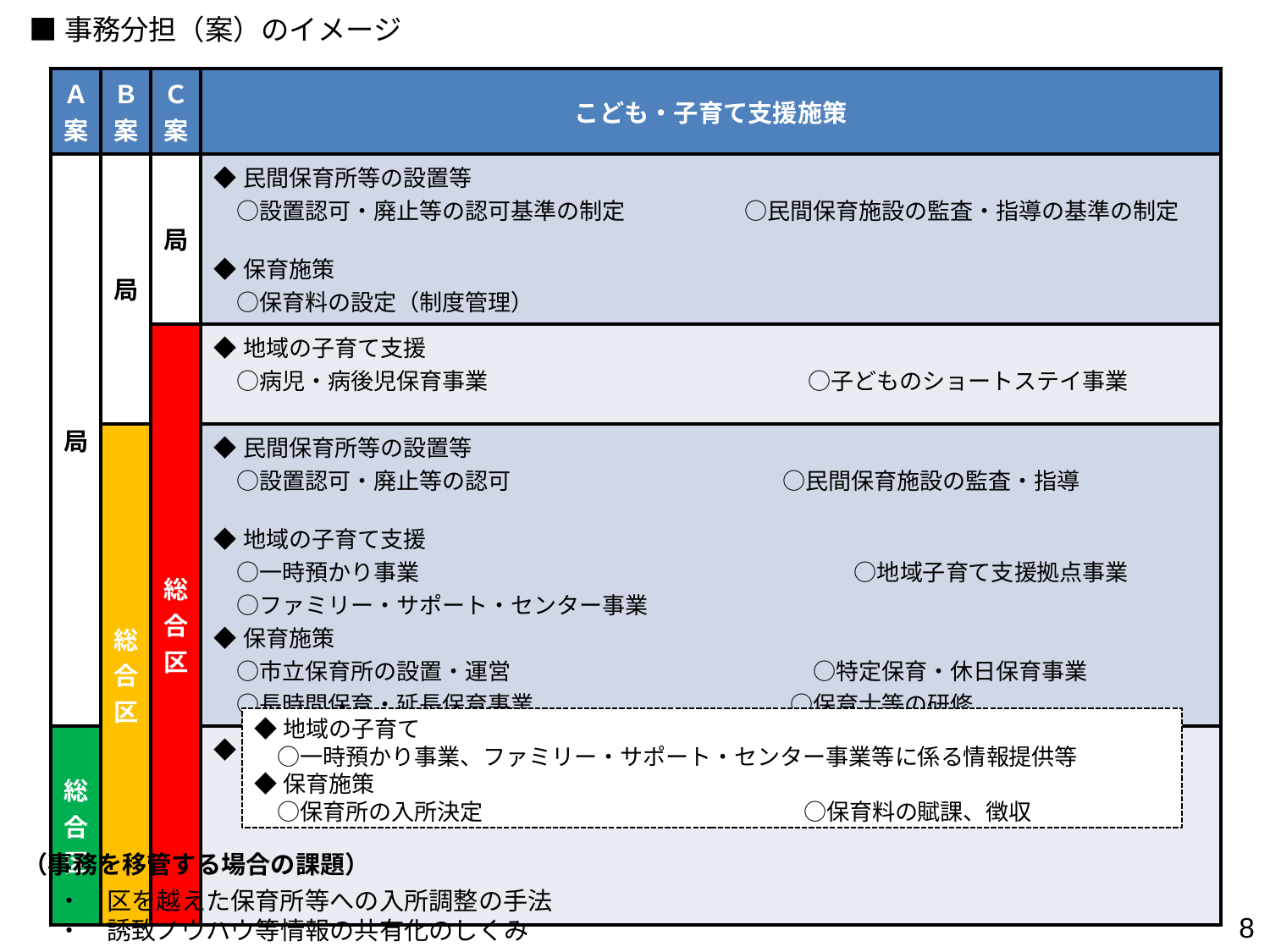

■事務分担（案）のイメージ
| Ａ案 | Ｂ案 | Ｃ案 | こども・子育て支援施策 |
| --- | --- | --- | --- |
| 局 | 局 | 局 | ◆民間保育所等の設置等 　○設置認可・廃止等の認可基準の制定　 　　　　○民間保育施設の監査・指導の基準の制定 ◆保育施策 　○保育料の設定（制度管理） |
|  |  | 総合区 | ◆地域の子育て支援 　○病児・病後児保育事業　　　　　　　　　　　　　　○子どものショートステイ事業 |
|  | 総合区 |  | ◆民間保育所等の設置等 　○設置認可・廃止等の認可 　　　 　　　　　　 　　○民間保育施設の監査・指導 ◆地域の子育て支援 　○一時預かり事業　　　　　　　　　　　　　　　　　　　○地域子育て支援拠点事業　 　○ファミリー・サポート・センター事業　　　 　　　 　 ◆保育施策 　○市立保育所の設置・運営　　　　　　　　　　　　　 ○特定保育・休日保育事業　 　○長時間保育・延長保育事業　　　　　　　　　　　 ○保育士等の研修 |
| 総合区 |  |  | ◆地域の子育て支援 　 ○あいりん特別保育対策事業 |
◆地域の子育て
　○一時預かり事業、ファミリー・サポート・センター事業等に係る情報提供等
◆保育施策
　○保育所の入所決定　　　　　　　　　　　　　　○保育料の賦課、徴収
（事務を移管する場合の課題）
・　区を越えた保育所等への入所調整の手法
・　誘致ノウハウ等情報の共有化のしくみ
8